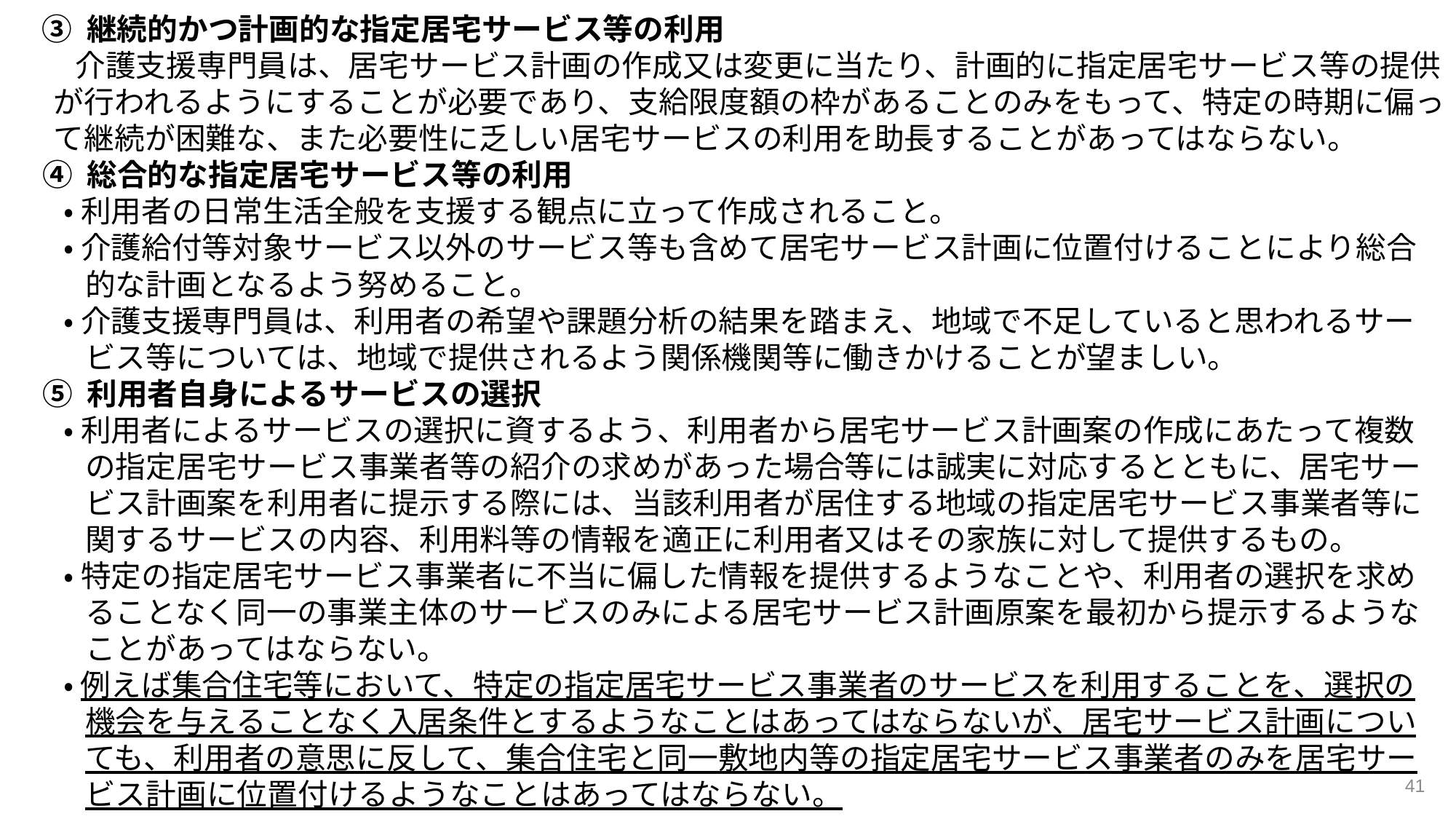

③ 継続的かつ計画的な指定居宅サービス等の利用
介護支援専門員は、居宅サービス計画の作成又は変更に当たり、計画的に指定居宅サービス等の提供が行われるようにすることが必要であり、支給限度額の枠があることのみをもって、特定の時期に偏って継続が困難な、また必要性に乏しい居宅サービスの利用を助長することがあってはならない。
④ 総合的な指定居宅サービス等の利用
・ 利用者の日常生活全般を支援する観点に立って作成されること。
・ 介護給付等対象サービス以外のサービス等も含めて居宅サービス計画に位置付けることにより総合的な計画となるよう努めること。
・ 介護支援専門員は、利用者の希望や課題分析の結果を踏まえ、地域で不足していると思われるサービス等については、地域で提供されるよう関係機関等に働きかけることが望ましい。
⑤ 利用者自身によるサービスの選択
・ 利用者によるサービスの選択に資するよう、利用者から居宅サービス計画案の作成にあたって複数の指定居宅サービス事業者等の紹介の求めがあった場合等には誠実に対応するとともに、居宅サービス計画案を利用者に提示する際には、当該利用者が居住する地域の指定居宅サービス事業者等に関するサービスの内容、利用料等の情報を適正に利用者又はその家族に対して提供するもの。
・ 特定の指定居宅サービス事業者に不当に偏した情報を提供するようなことや、利用者の選択を求めることなく同一の事業主体のサービスのみによる居宅サービス計画原案を最初から提示するようなことがあってはならない。
・ 例えば集合住宅等において、特定の指定居宅サービス事業者のサービスを利用することを、選択の機会を与えることなく入居条件とするようなことはあってはならないが、居宅サービス計画についても、利用者の意思に反して、集合住宅と同一敷地内等の指定居宅サービス事業者のみを居宅サービス計画に位置付けるようなことはあってはならない。
41